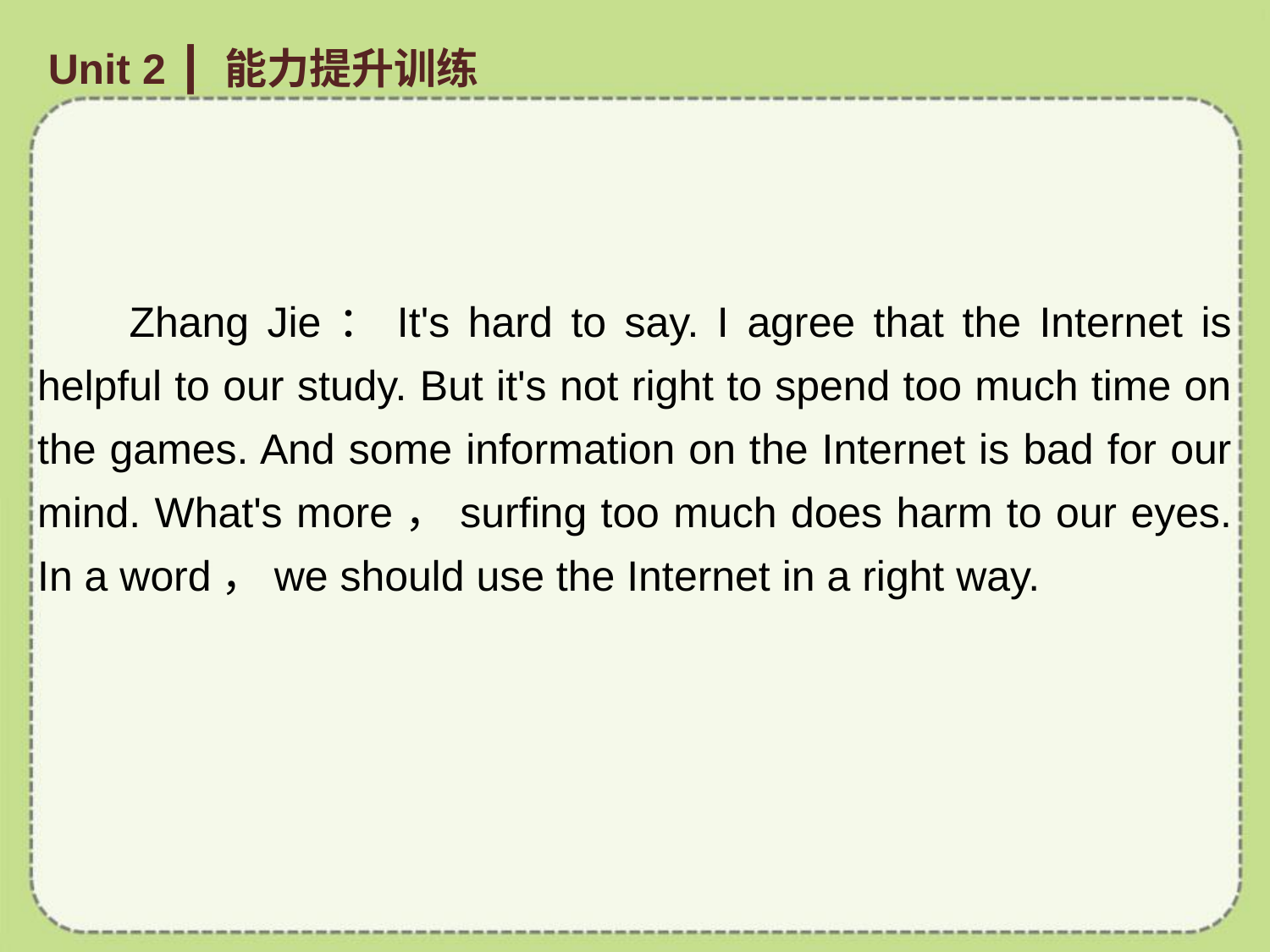

Unit 2 ┃ 能力提升训练
   Zhang Jie：It's hard to say. I agree that the Internet is helpful to our study. But it's not right to spend too much time on the games. And some information on the Internet is bad for our mind. What's more，surfing too much does harm to our eyes. In a word，we should use the Internet in a right way.